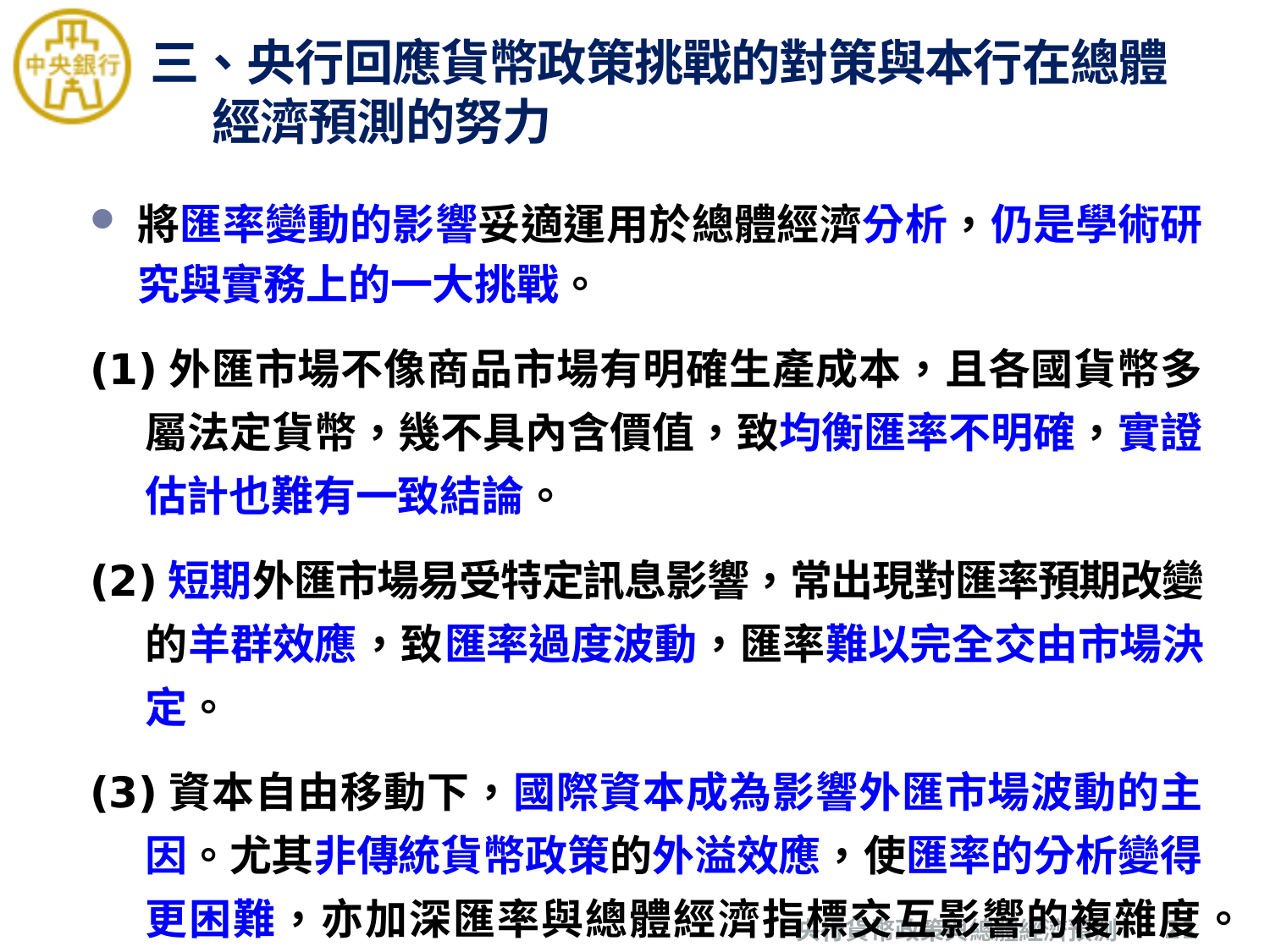

# 三、央行回應貨幣政策挑戰的對策與本行在總體 經濟預測的努力
將匯率變動的影響妥適運用於總體經濟分析，仍是學術研究與實務上的一大挑戰。
(1)外匯市場不像商品市場有明確生產成本，且各國貨幣多屬法定貨幣，幾不具內含價值，致均衡匯率不明確，實證估計也難有一致結論。
(2)短期外匯市場易受特定訊息影響，常出現對匯率預期改變的羊群效應，致匯率過度波動，匯率難以完全交由市場決定。
(3)資本自由移動下，國際資本成為影響外匯市場波動的主因。尤其非傳統貨幣政策的外溢效應，使匯率的分析變得更困難，亦加深匯率與總體經濟指標交互影響的複雜度。
21
央行貨幣政策與總體經濟預測